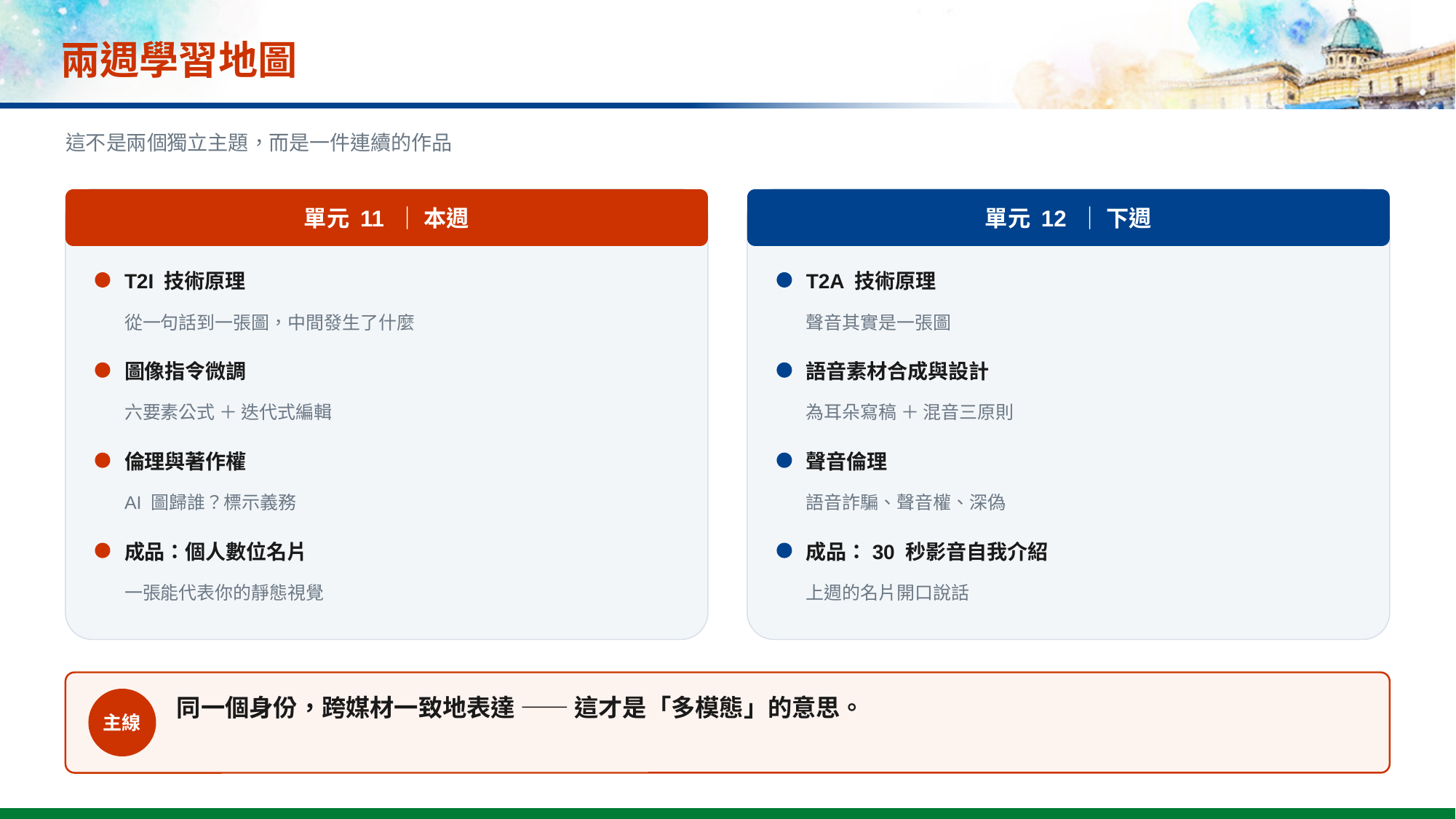

# 兩週學習地圖
這不是兩個獨立主題，而是一件連續的作品

單元 11 ｜ 本週

單元 12 ｜ 下週
T2I 技術原理
T2A 技術原理

從一句話到一張圖，中間發生了什麼
聲音其實是一張圖
圖像指令微調
語音素材合成與設計

六要素公式 ＋ 迭代式編輯
為耳朵寫稿 ＋ 混音三原則
倫理與著作權
聲音倫理

AI 圖歸誰？標示義務
語音詐騙、聲音權、深偽
成品：個人數位名片
成品：30 秒影音自我介紹

一張能代表你的靜態視覺
上週的名片開口說話

同一個身份，跨媒材一致地表達 —— 這才是「多模態」的意思。
主線